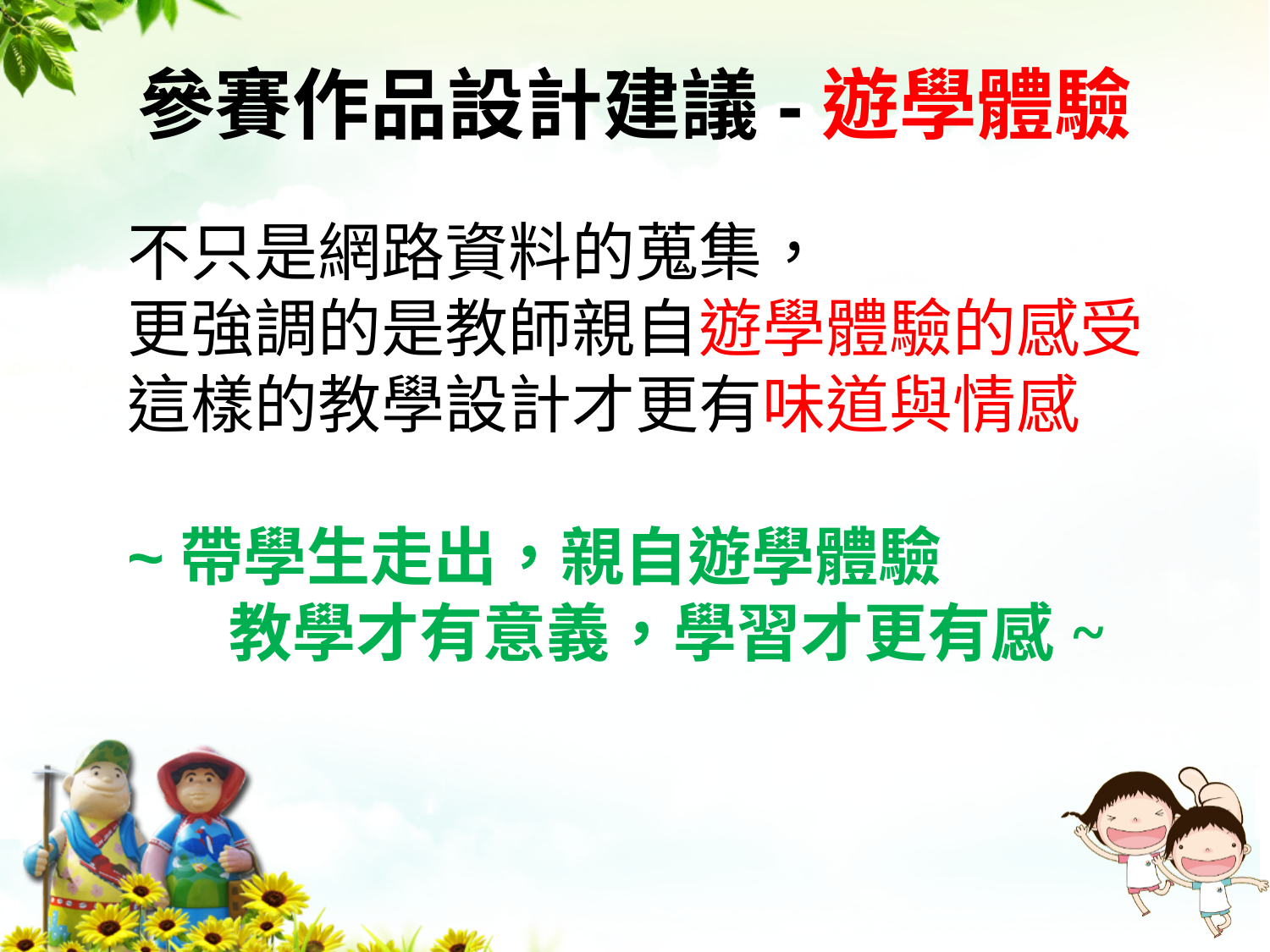

# 參賽作品設計建議-遊學體驗
不只是網路資料的蒐集，
更強調的是教師親自遊學體驗的感受
這樣的教學設計才更有味道與情感

~帶學生走出，親自遊學體驗
      教學才有意義，學習才更有感~